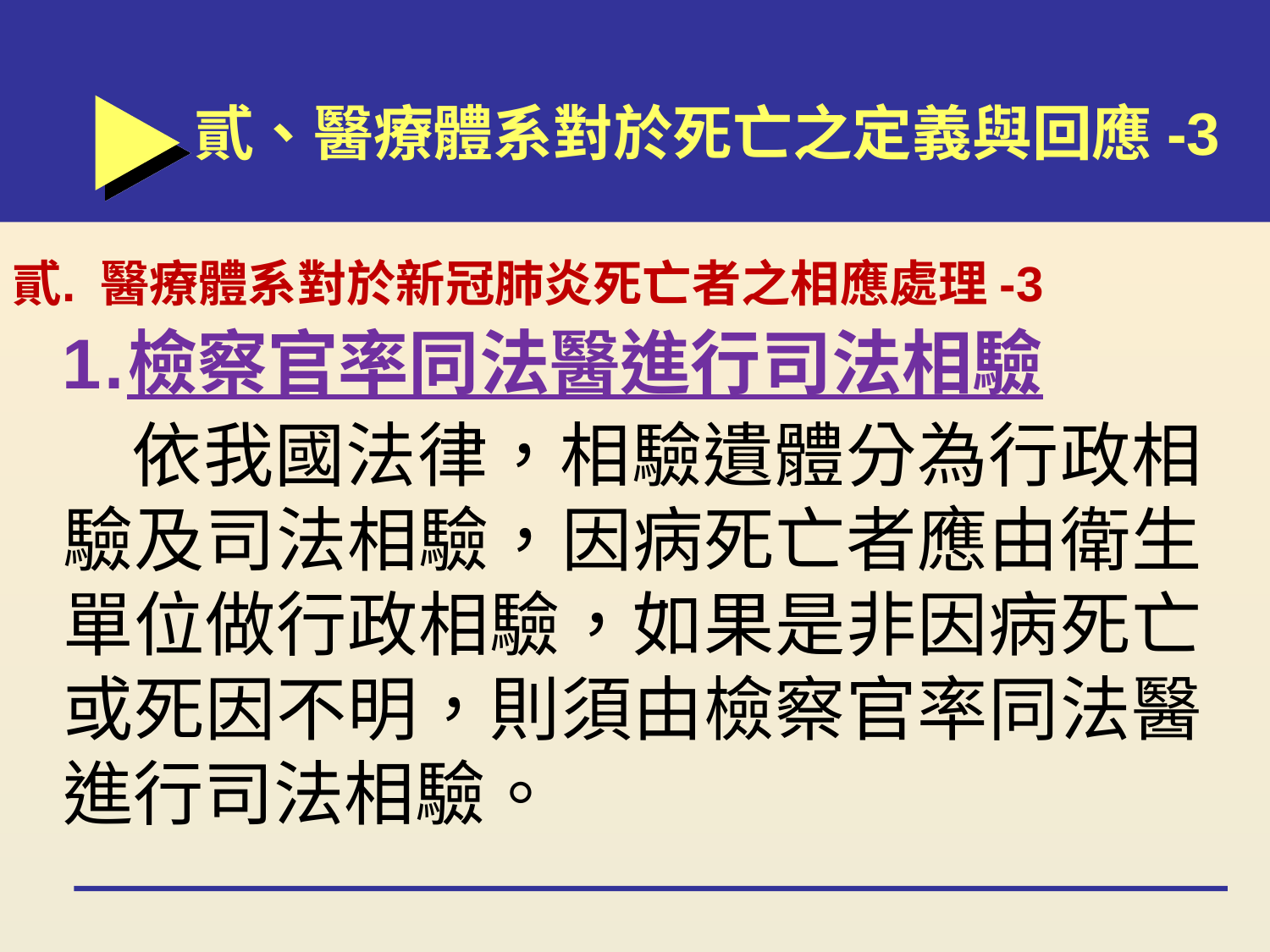

貳、醫療體系對於死亡之定義與回應-3
醫療體系對於新冠肺炎死亡者之相應處理-3
檢察官率同法醫進行司法相驗
   依我國法律，相驗遺體分為行政相驗及司法相驗，因病死亡者應由衛生單位做行政相驗，如果是非因病死亡或死因不明，則須由檢察官率同法醫進行司法相驗。